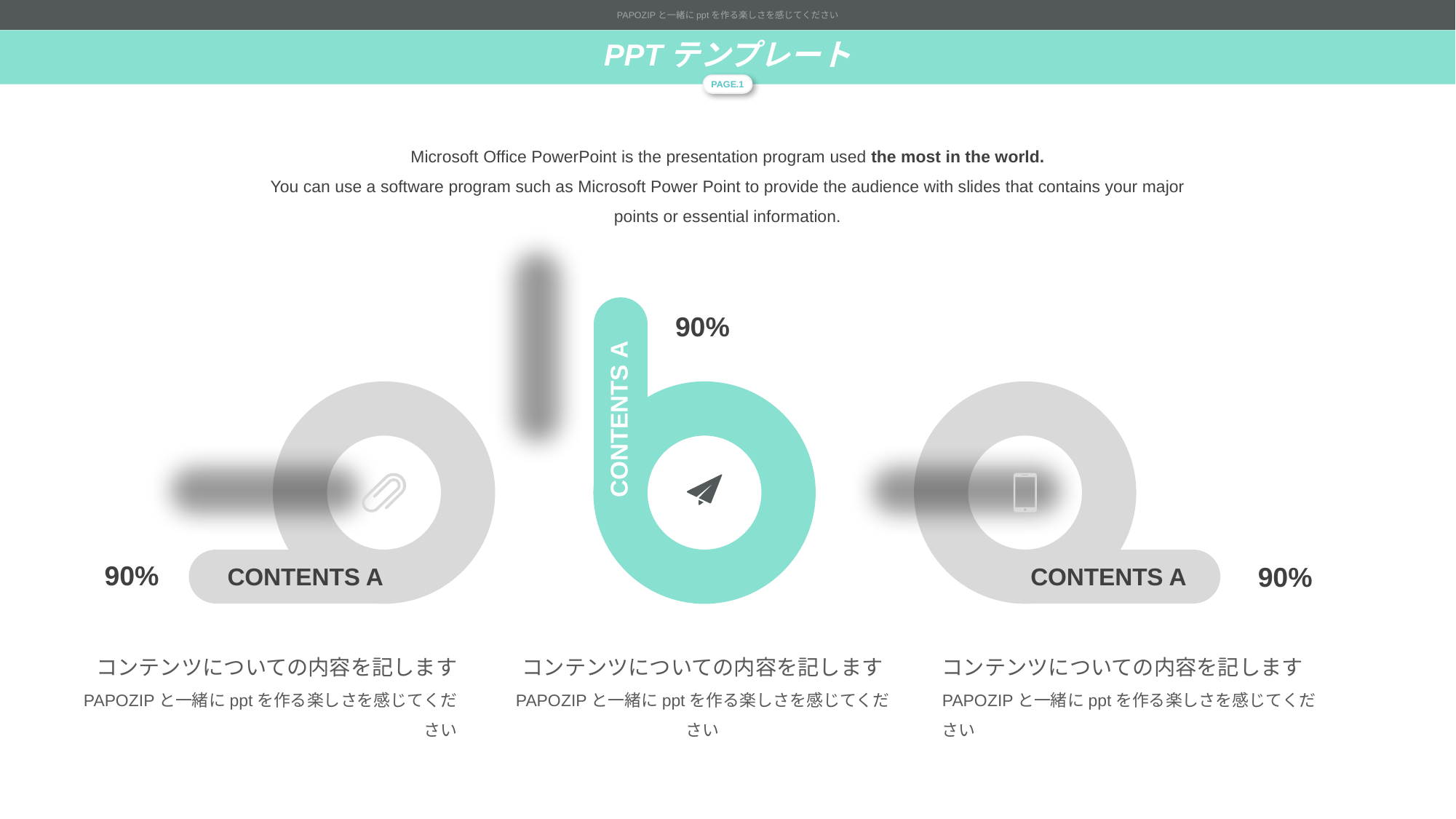

PAPOZIPと一緒にpptを作る楽しさを感じてください
PPTテンプレート
PAGE.1
Microsoft Office PowerPoint is the presentation program used the most in the world.
You can use a software program such as Microsoft Power Point to provide the audience with slides that contains your major points or essential information.
90%

CONTENTS A

90%
90%
CONTENTS A
CONTENTS A
コンテンツについての内容を記します
PAPOZIPと一緒にpptを作る楽しさを感じてください
コンテンツについての内容を記します
PAPOZIPと一緒にpptを作る楽しさを感じてください
コンテンツについての内容を記します
PAPOZIPと一緒にpptを作る楽しさを感じてください